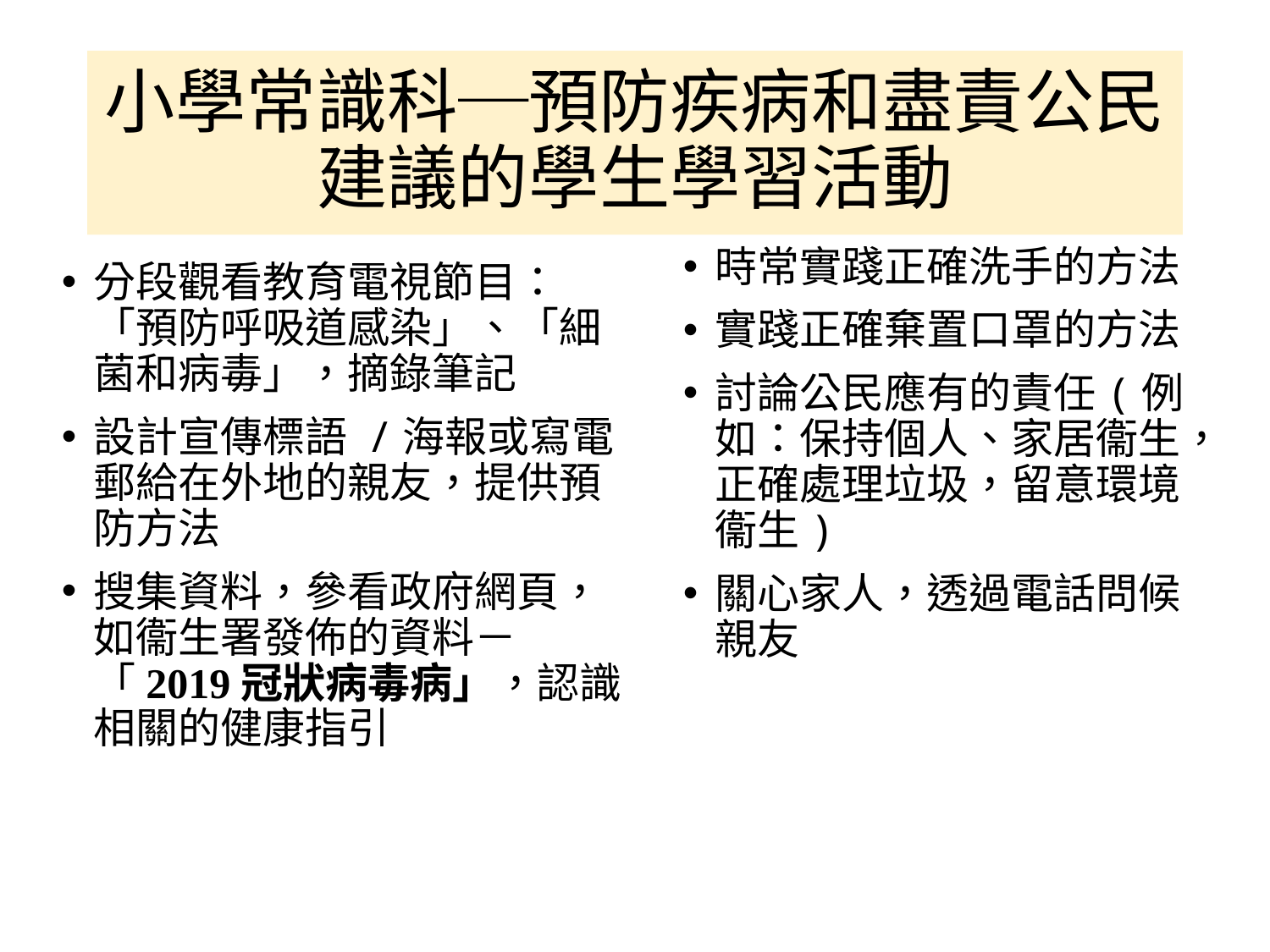

# 小學常識科─預防疾病和盡責公民 建議的學生學習活動
時常實踐正確洗手的方法
實踐正確棄置口罩的方法
討論公民應有的責任(例如：保持個人、家居衞生，正確處理垃圾，留意環境衞生)
關心家人，透過電話問候親友
分段觀看教育電視節目：「預防呼吸道感染」、「細菌和病毒」，摘錄筆記
設計宣傳標語 /海報或寫電郵給在外地的親友，提供預防方法
搜集資料，參看政府網頁，如衞生署發佈的資料－「2019冠狀病毒病」，認識相關的健康指引